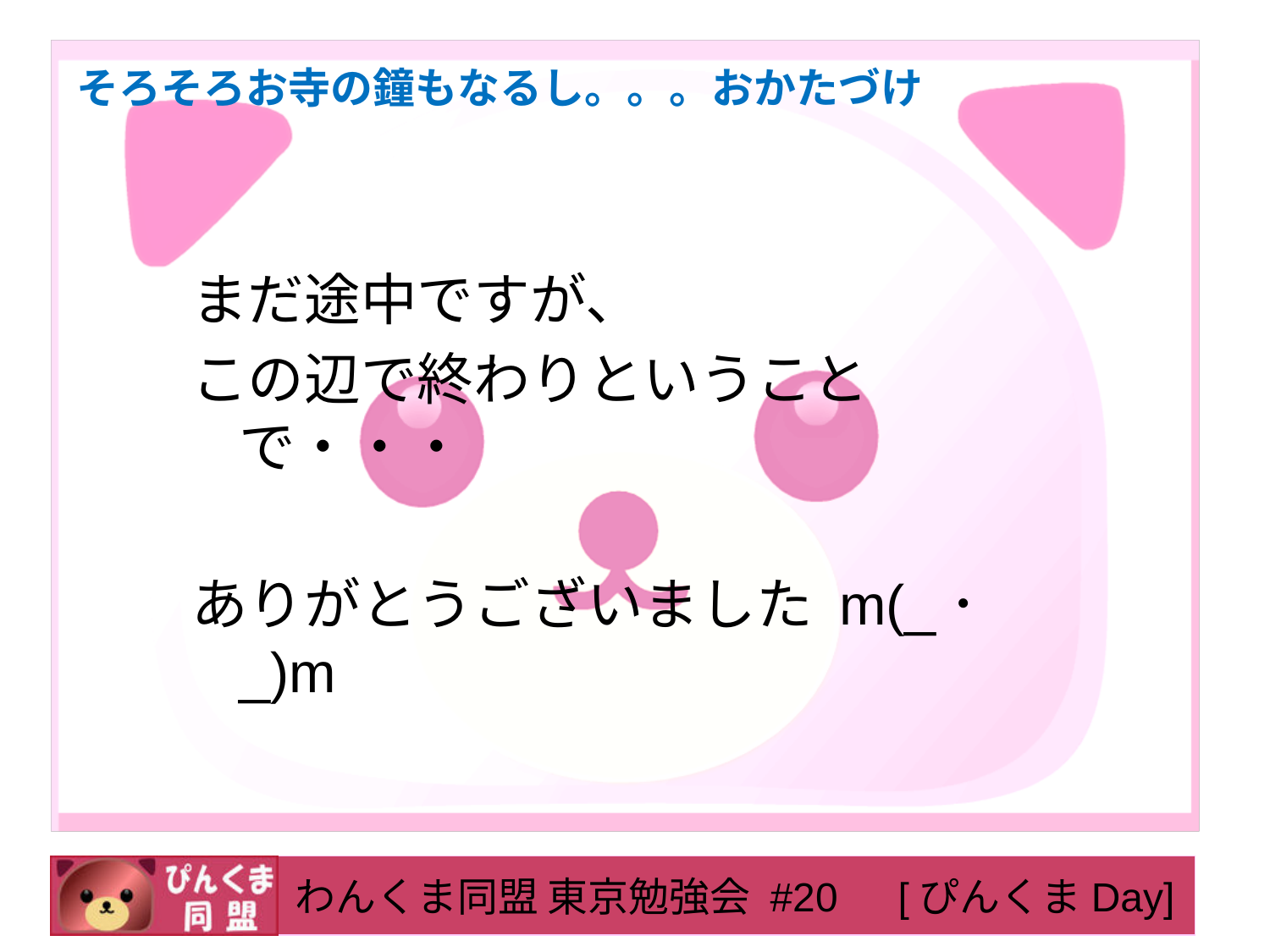

# そろそろお寺の鐘もなるし。。。おかたづけ
まだ途中ですが、
この辺で終わりということで・・・

ありがとうございました m(_･_)m